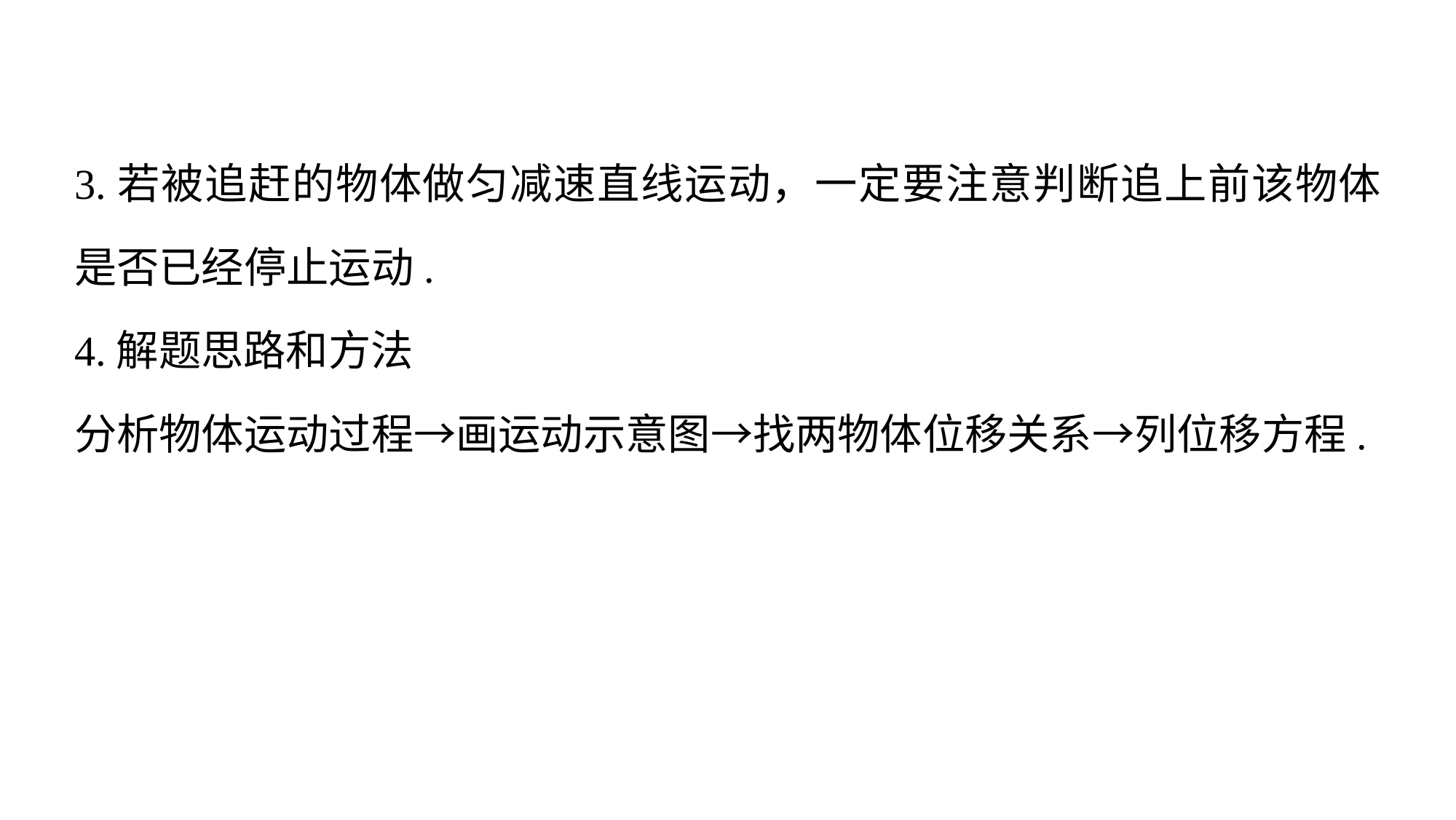

3.若被追赶的物体做匀减速直线运动，一定要注意判断追上前该物体是否已经停止运动.
4.解题思路和方法
分析物体运动过程→画运动示意图→找两物体位移关系→列位移方程.